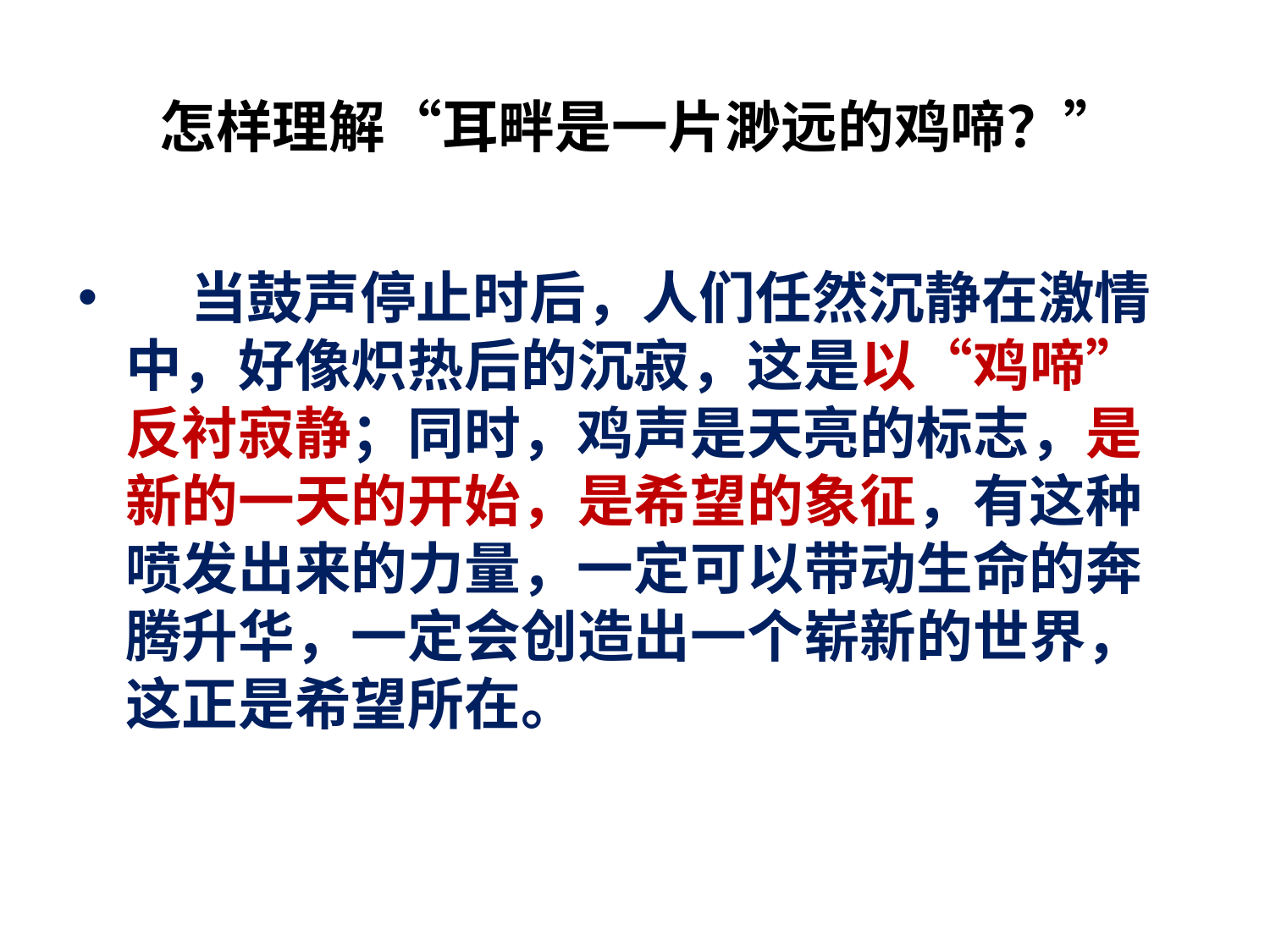

# 怎样理解“耳畔是一片渺远的鸡啼？”
    当鼓声停止时后，人们任然沉静在激情中，好像炽热后的沉寂，这是以“鸡啼”反衬寂静；同时，鸡声是天亮的标志，是新的一天的开始，是希望的象征，有这种喷发出来的力量，一定可以带动生命的奔腾升华，一定会创造出一个崭新的世界，这正是希望所在。